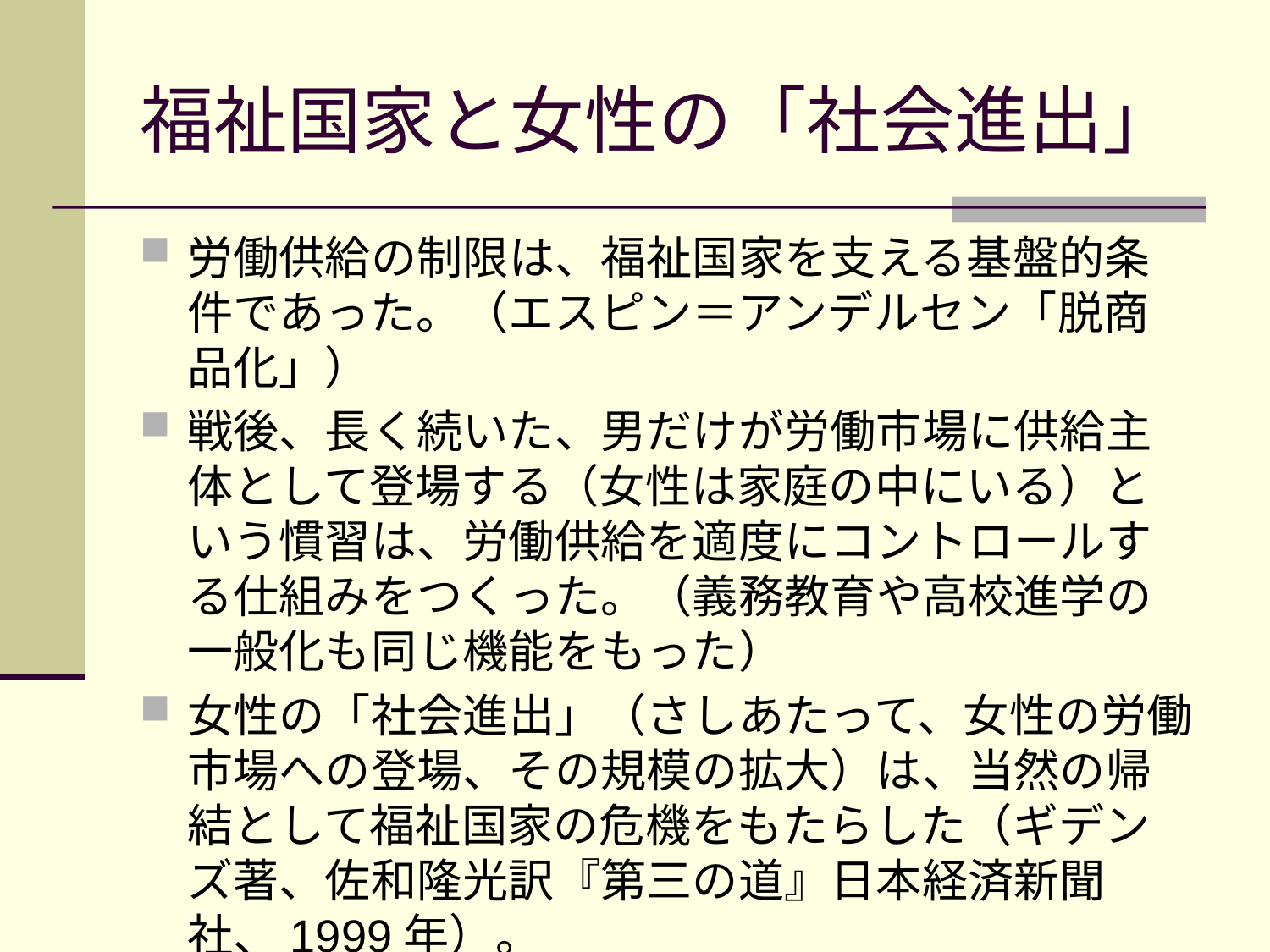

# 福祉国家と女性の「社会進出」
労働供給の制限は、福祉国家を支える基盤的条件であった。（エスピン＝アンデルセン「脱商品化」）
戦後、長く続いた、男だけが労働市場に供給主体として登場する（女性は家庭の中にいる）という慣習は、労働供給を適度にコントロールする仕組みをつくった。（義務教育や高校進学の一般化も同じ機能をもった）
女性の「社会進出」（さしあたって、女性の労働市場への登場、その規模の拡大）は、当然の帰結として福祉国家の危機をもたらした（ギデンズ著、佐和隆光訳『第三の道』日本経済新聞社、1999年）。